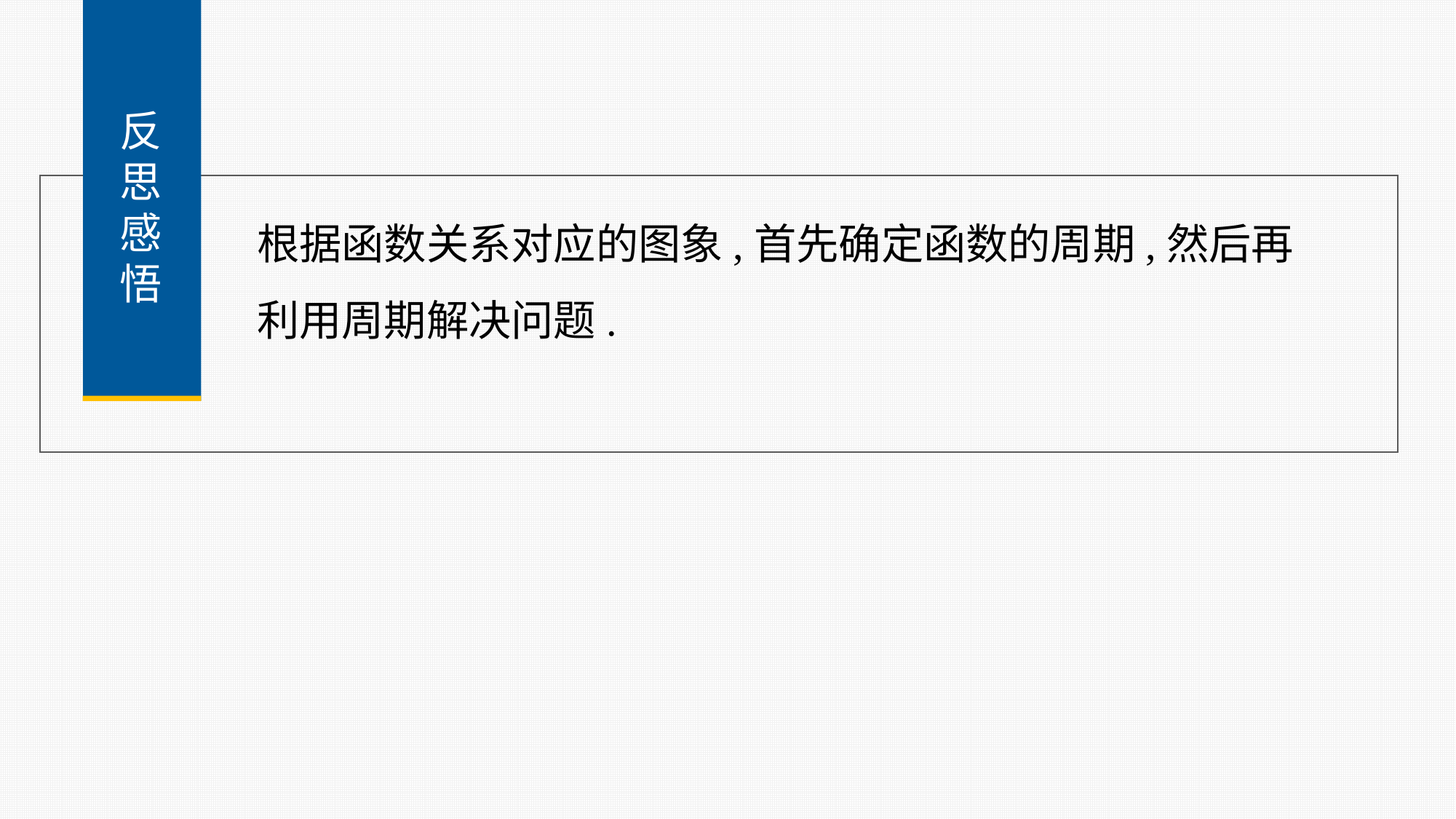

反
思
感
悟

根据函数关系对应的图象,首先确定函数的周期,然后再利用周期解决问题.